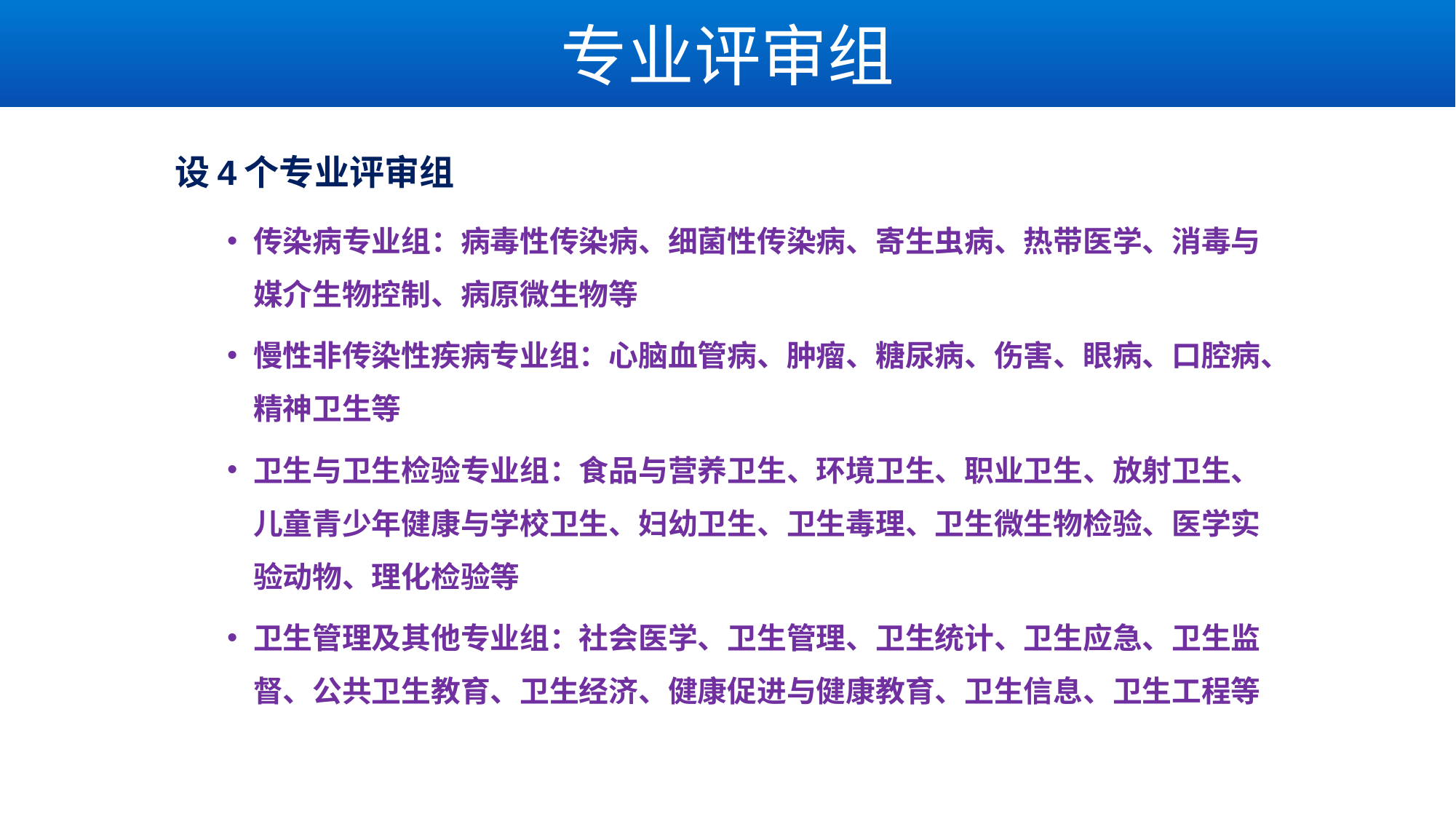

专业评审组
设4个专业评审组
传染病专业组：病毒性传染病、细菌性传染病、寄生虫病、热带医学、消毒与媒介生物控制、病原微生物等
慢性非传染性疾病专业组：心脑血管病、肿瘤、糖尿病、伤害、眼病、口腔病、精神卫生等
卫生与卫生检验专业组：食品与营养卫生、环境卫生、职业卫生、放射卫生、儿童青少年健康与学校卫生、妇幼卫生、卫生毒理、卫生微生物检验、医学实验动物、理化检验等
卫生管理及其他专业组：社会医学、卫生管理、卫生统计、卫生应急、卫生监督、公共卫生教育、卫生经济、健康促进与健康教育、卫生信息、卫生工程等